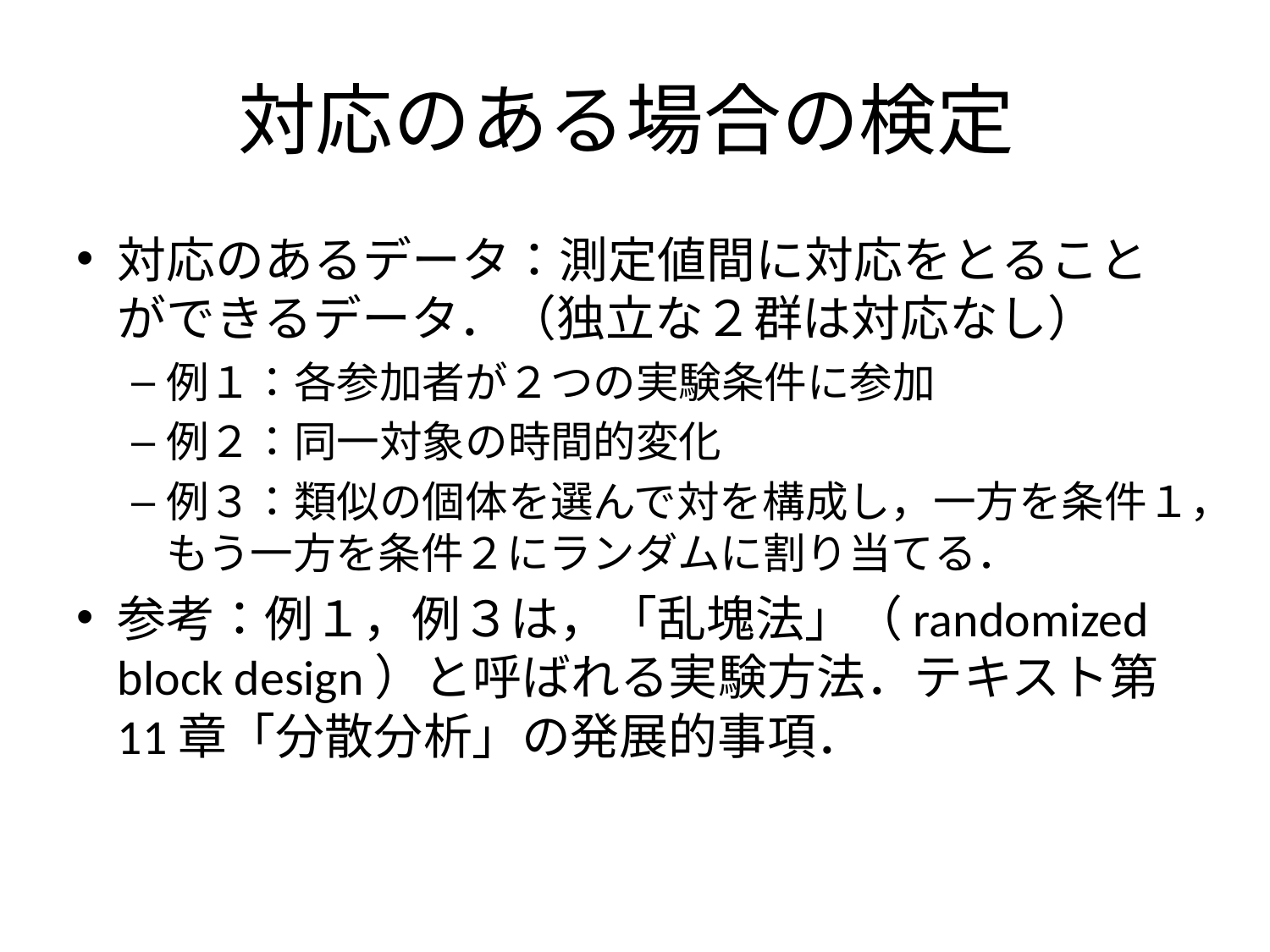

# 対応のある場合の検定
対応のあるデータ：測定値間に対応をとることができるデータ．（独立な２群は対応なし）
例１：各参加者が２つの実験条件に参加
例２：同一対象の時間的変化
例３：類似の個体を選んで対を構成し，一方を条件１，もう一方を条件２にランダムに割り当てる．
参考：例１，例３は，「乱塊法」（randomized block design）と呼ばれる実験方法．テキスト第11章「分散分析」の発展的事項．